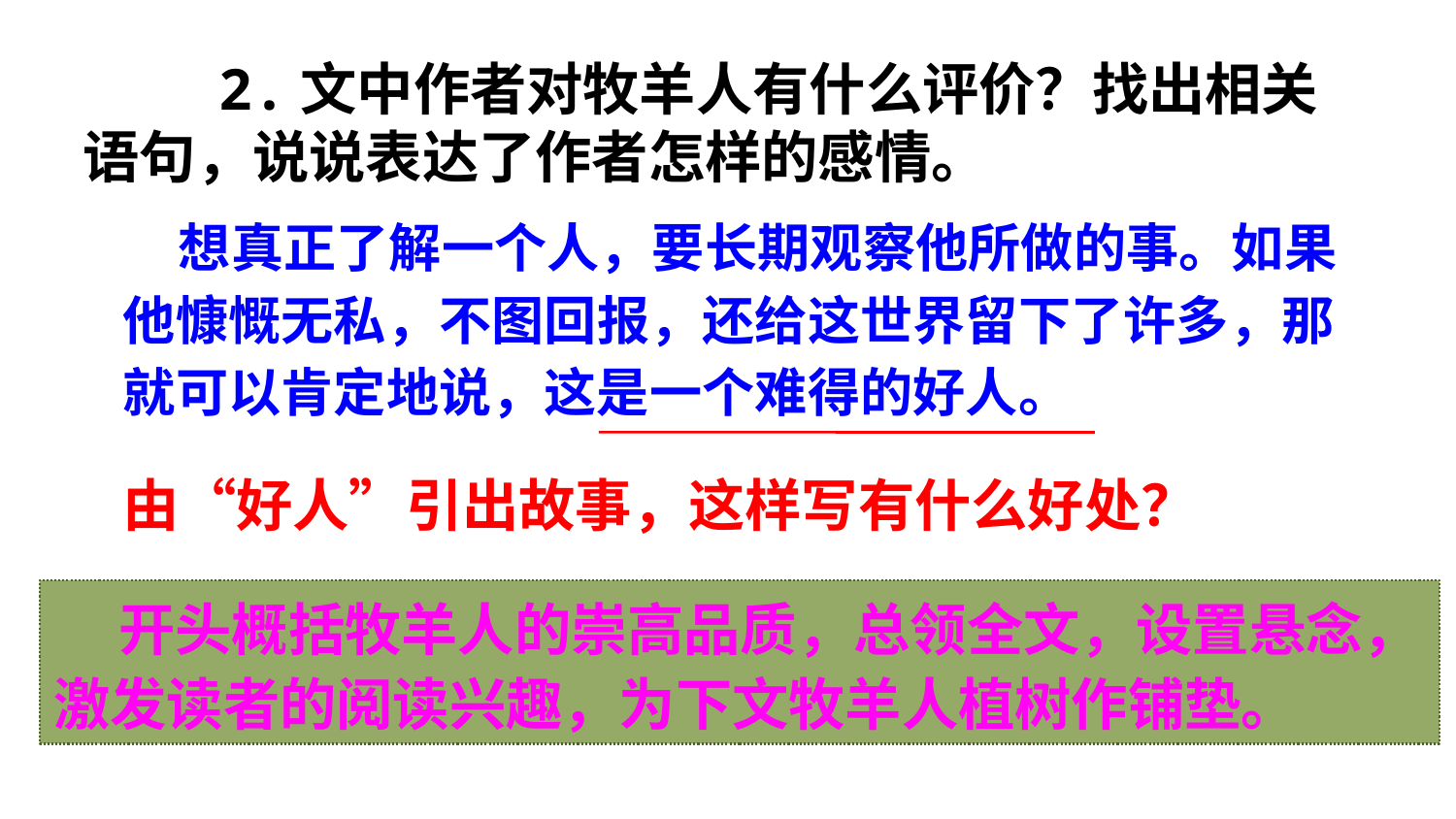

2.文中作者对牧羊人有什么评价？找出相关语句，说说表达了作者怎样的感情。
    想真正了解一个人，要长期观察他所做的事。如果他慷慨无私，不图回报，还给这世界留下了许多，那就可以肯定地说，这是一个难得的好人。
由“好人”引出故事，这样写有什么好处？
    开头概括牧羊人的崇高品质，总领全文，设置悬念，激发读者的阅读兴趣，为下文牧羊人植树作铺垫。